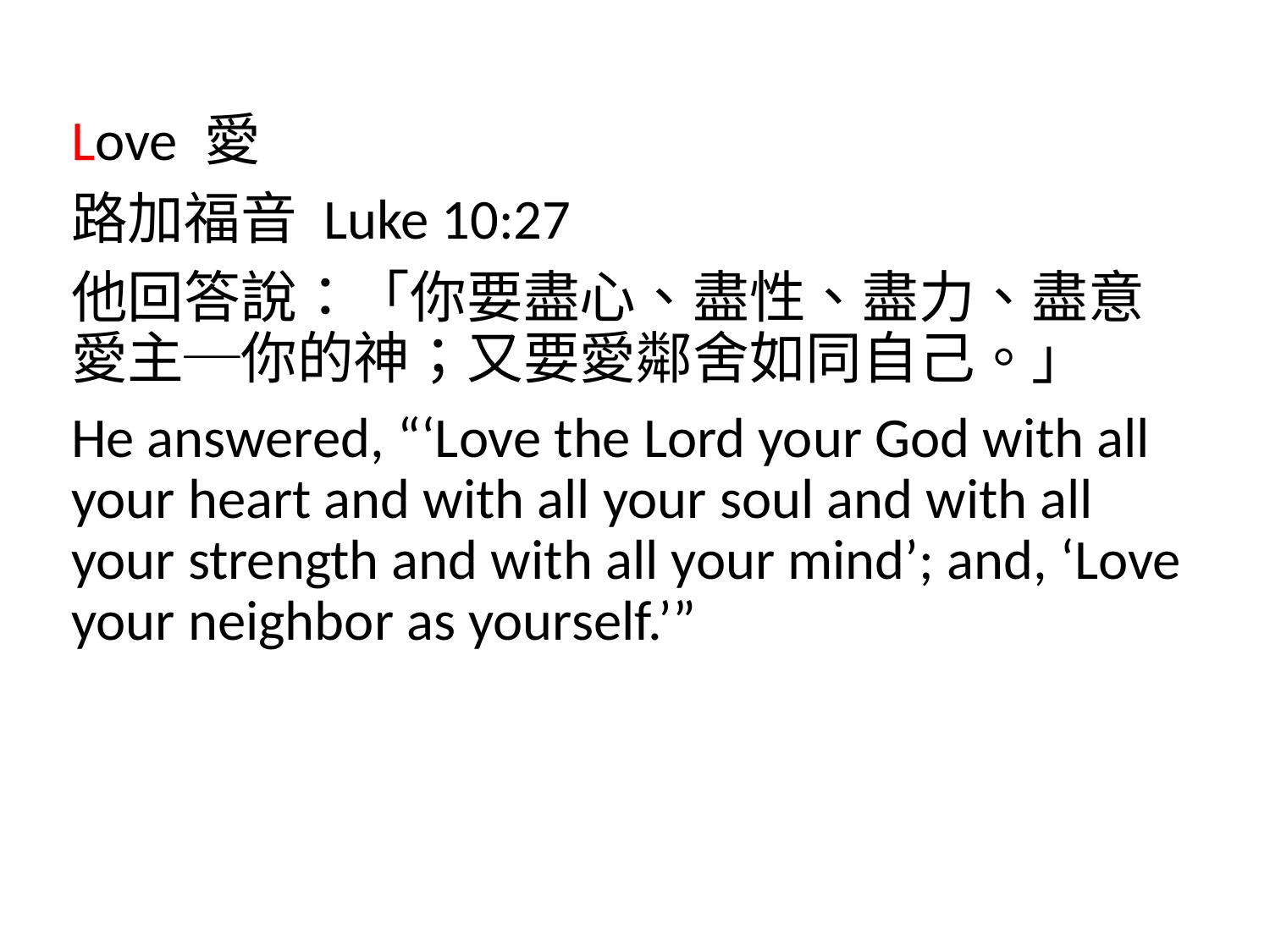

Love 愛
路加福音 Luke 10:27
他回答說：「你要盡心、盡性、盡力、盡意愛主─你的神；又要愛鄰舍如同自己。」
He answered, “‘Love the Lord your God with all your heart and with all your soul and with all your strength and with all your mind’; and, ‘Love your neighbor as yourself.’”